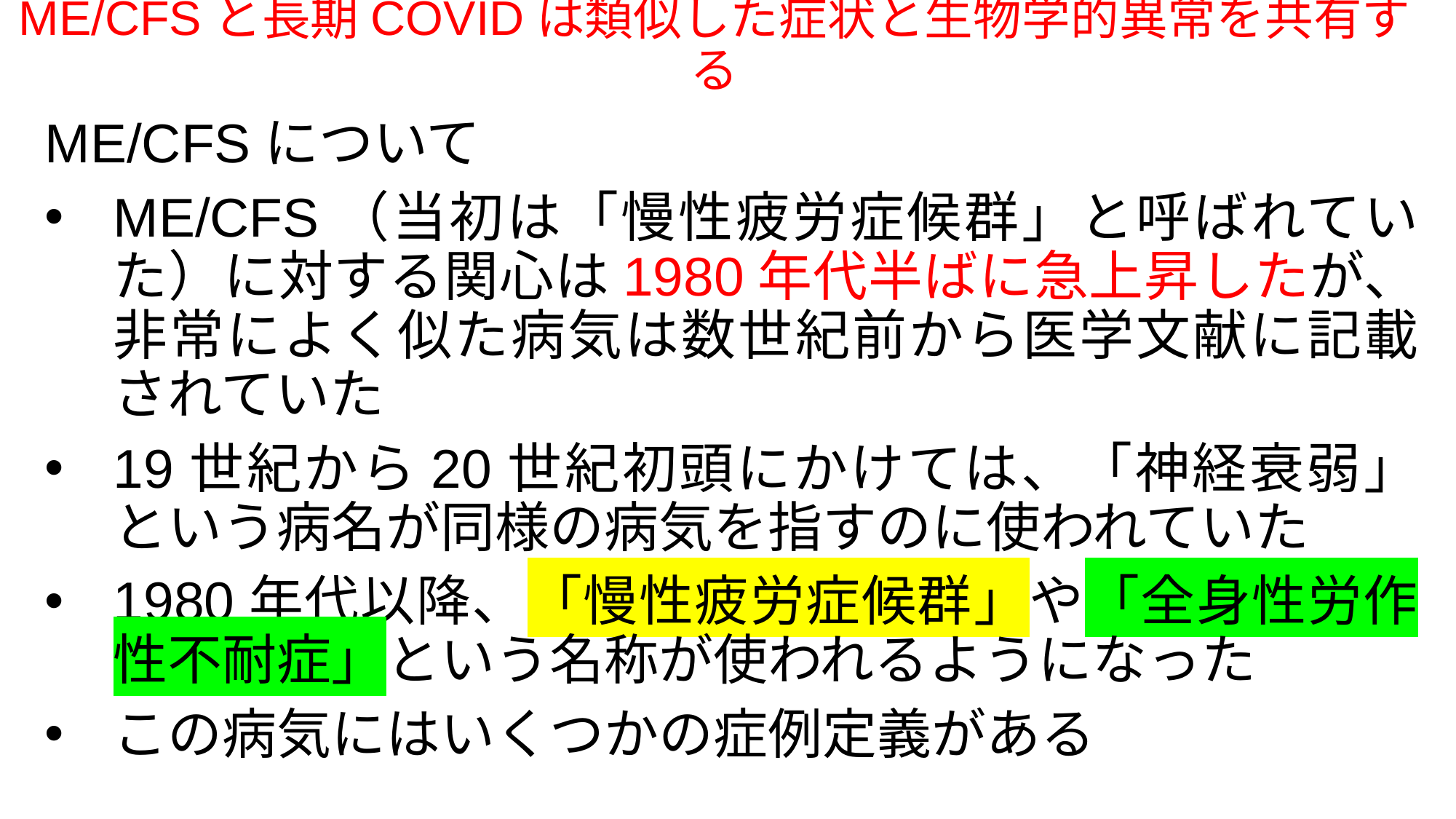

# ME/CFSと長期COVIDは類似した症状と生物学的異常を共有する
ME/CFSについて
ME/CFS（当初は「慢性疲労症候群」と呼ばれていた）に対する関心は1980年代半ばに急上昇したが、非常によく似た病気は数世紀前から医学文献に記載されていた
19世紀から20世紀初頭にかけては、「神経衰弱」 という病名が同様の病気を指すのに使われていた
1980年代以降、「慢性疲労症候群」や「全身性労作性不耐症」という名称が使われるようになった
この病気にはいくつかの症例定義がある